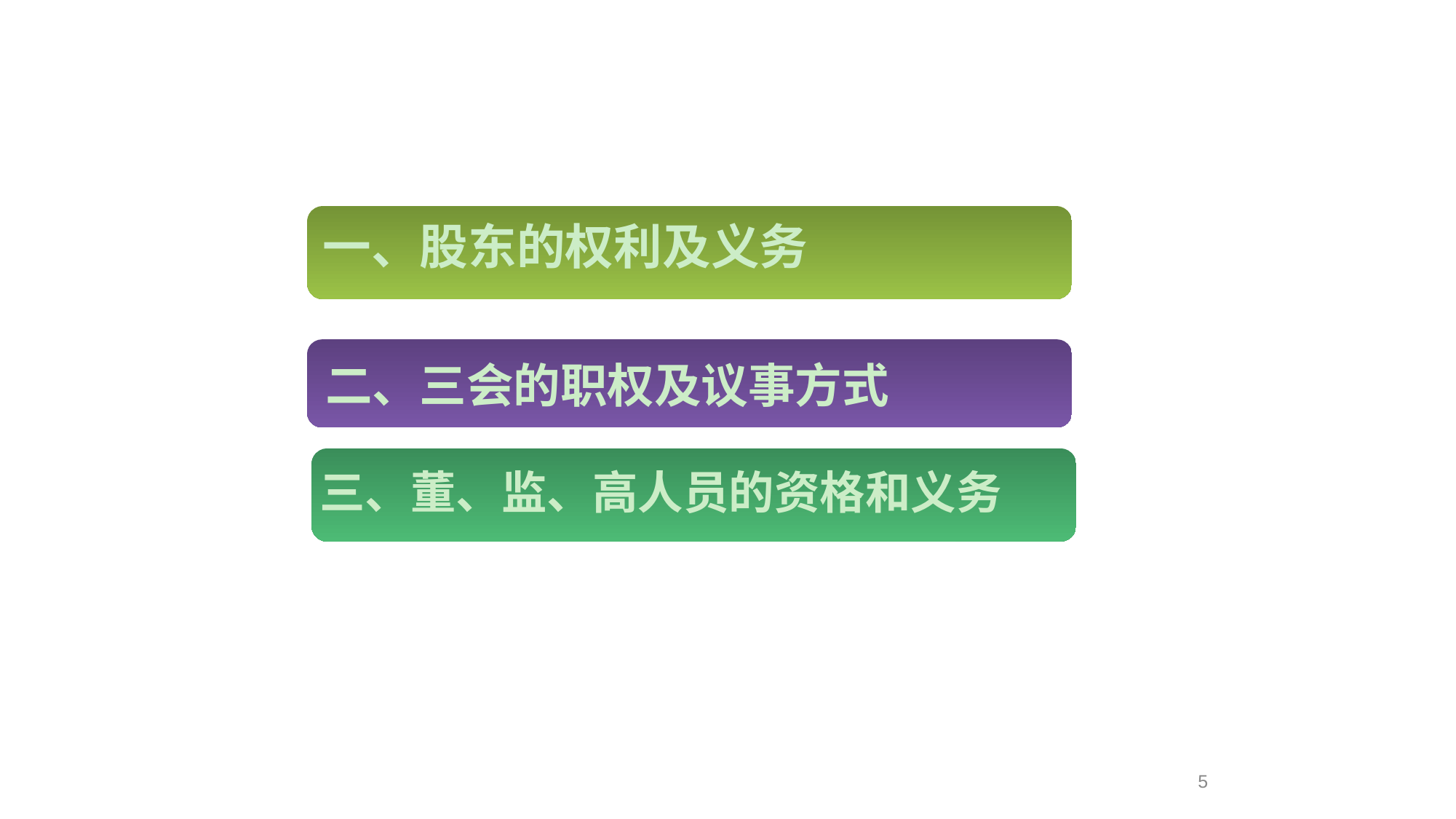

一、股东的权利及义务

二、三会的职权及议事方式

三、董、监、高人员的资格和义务
5